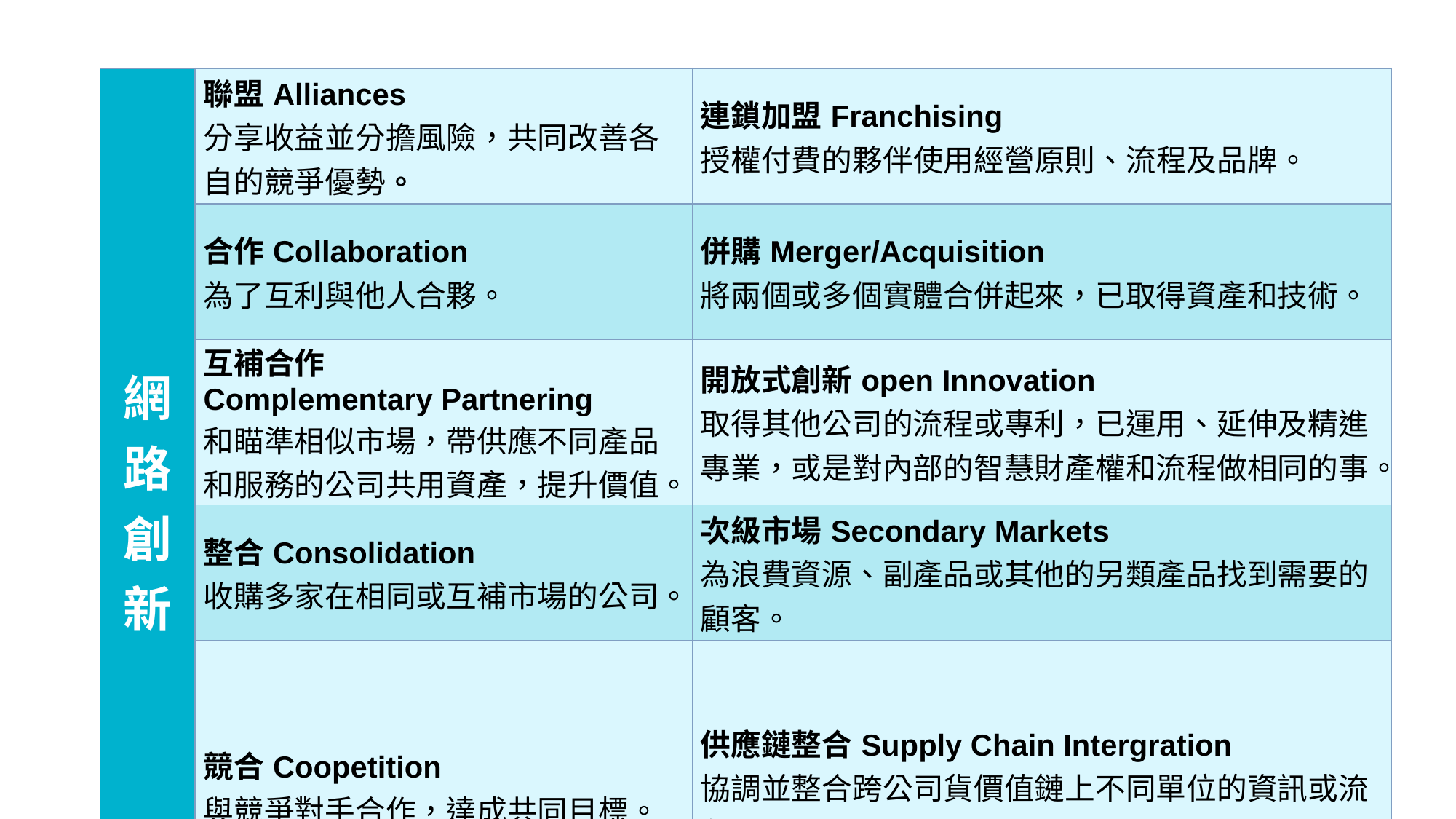

#
| 網路創新 | 聯盟Alliances 分享收益並分擔風險，共同改善各自的競爭優勢。 | 連鎖加盟Franchising 授權付費的夥伴使用經營原則、流程及品牌。 |
| --- | --- | --- |
|  | 合作Collaboration 為了互利與他人合夥。 | 併購Merger/Acquisition 將兩個或多個實體合併起來，已取得資產和技術。 |
|  | 互補合作 Complementary Partnering 和瞄準相似市場，帶供應不同產品和服務的公司共用資產，提升價值。 | 開放式創新open Innovation 取得其他公司的流程或專利，已運用、延伸及精進專業，或是對內部的智慧財產權和流程做相同的事。 |
|  | 整合Consolidation 收購多家在相同或互補市場的公司。 | 次級市場Secondary Markets 為浪費資源、副產品或其他的另類產品找到需要的顧客。 |
|  | 競合Coopetition 與競爭對手合作，達成共同目標。 | 供應鏈整合Supply Chain Intergration 協調並整合跨公司貨價值鏈上不同單位的資訊或流程。 |